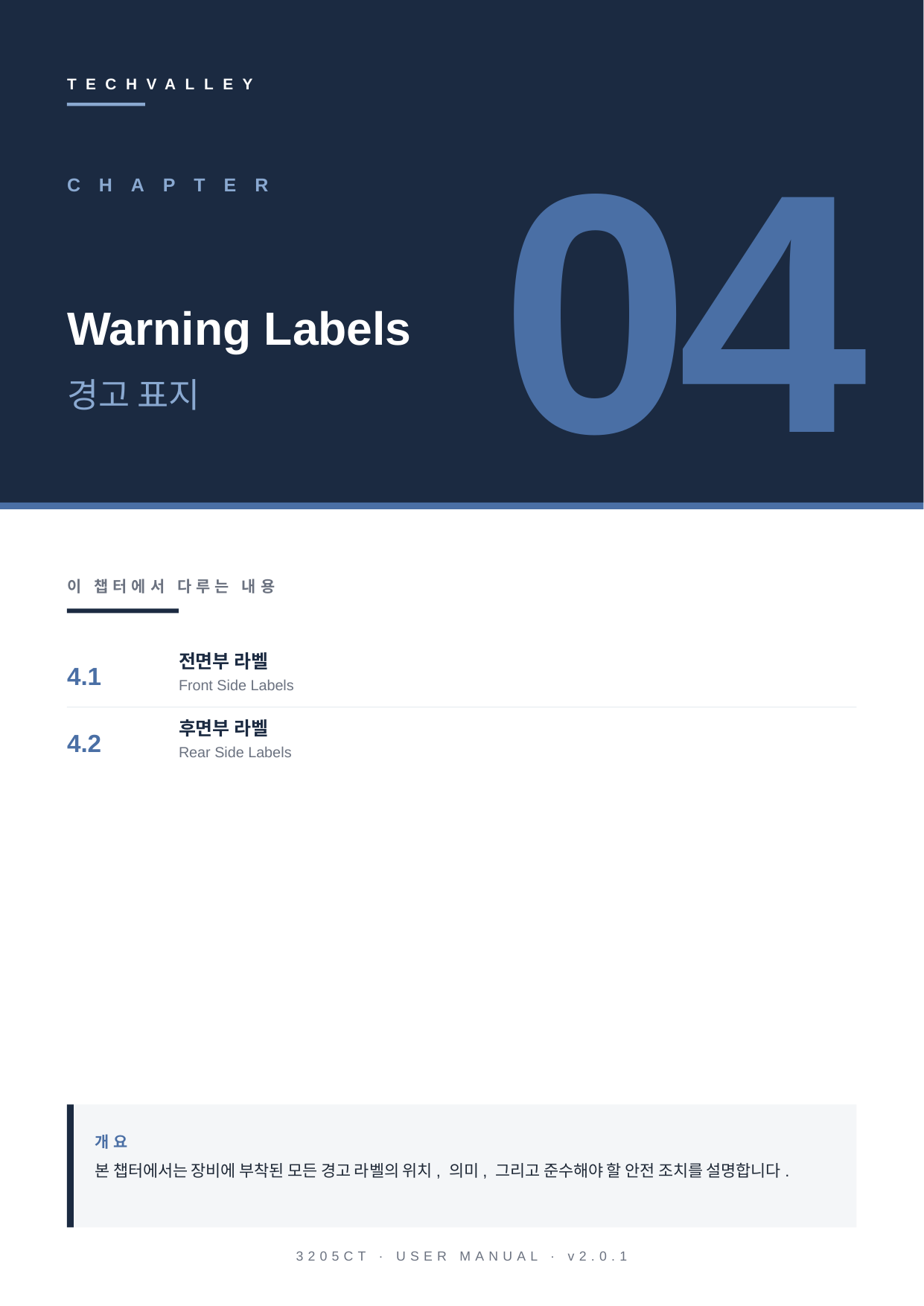

TECHVALLEY

04
CHAPTER
Warning Labels
경고 표지

이 챕터에서 다루는 내용

4.1
전면부 라벨
Front Side Labels

4.2
후면부 라벨
Rear Side Labels

개요
본 챕터에서는 장비에 부착된 모든 경고 라벨의 위치, 의미, 그리고 준수해야 할 안전 조치를 설명합니다.
3205CT · USER MANUAL · v2.0.1